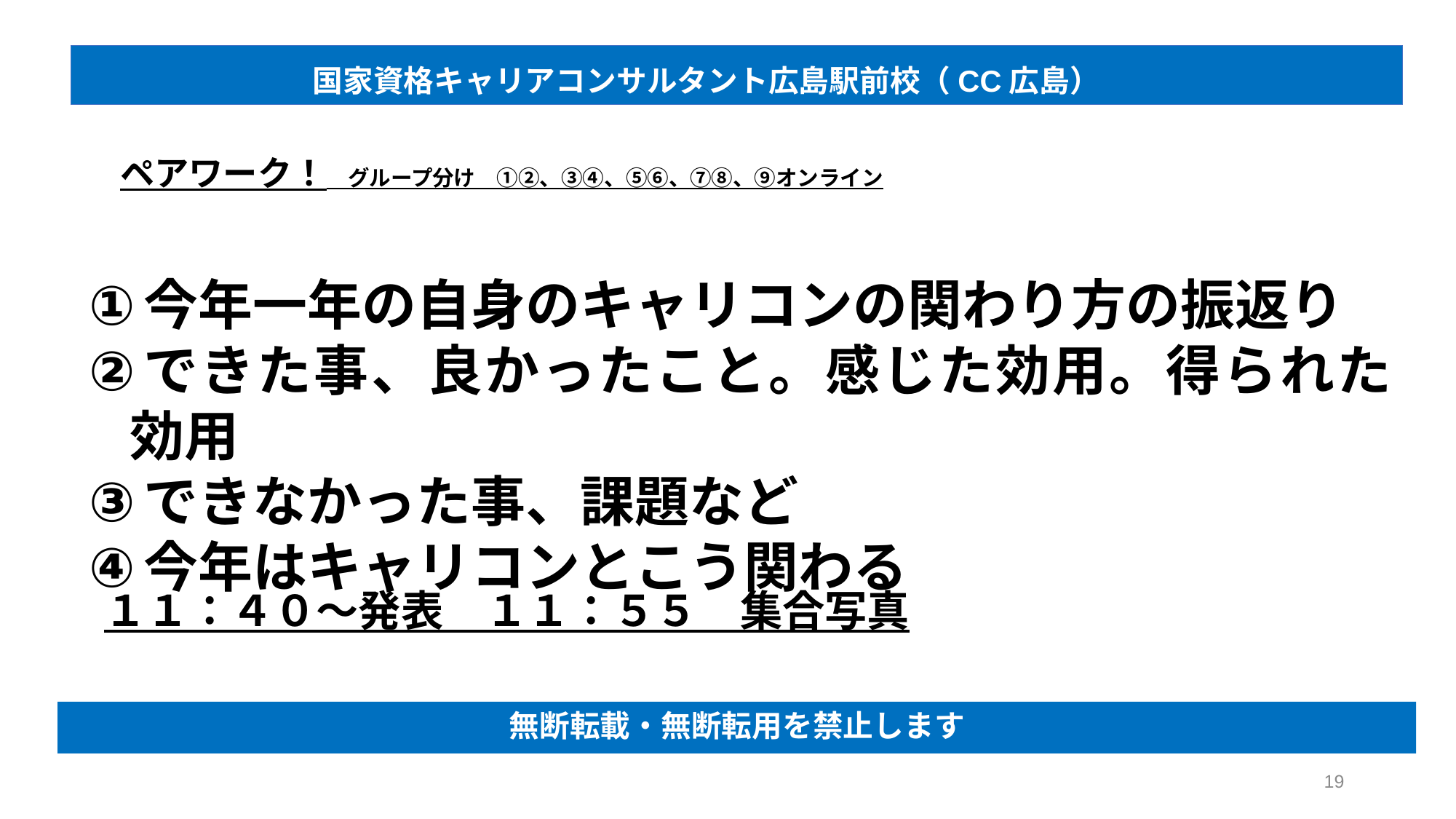

国家資格キャリアコンサルタント広島駅前校（CC広島）
# ペアワーク！　グループ分け　①②、③④、⑤⑥、⑦⑧、⑨オンライン
今年一年の自身のキャリコンの関わり方の振返り
できた事、良かったこと。感じた効用。得られた効用
できなかった事、課題など
今年はキャリコンとこう関わる
１１：４０～発表　１１：５５　集合写真

無断転載・無断転用を禁止します
19